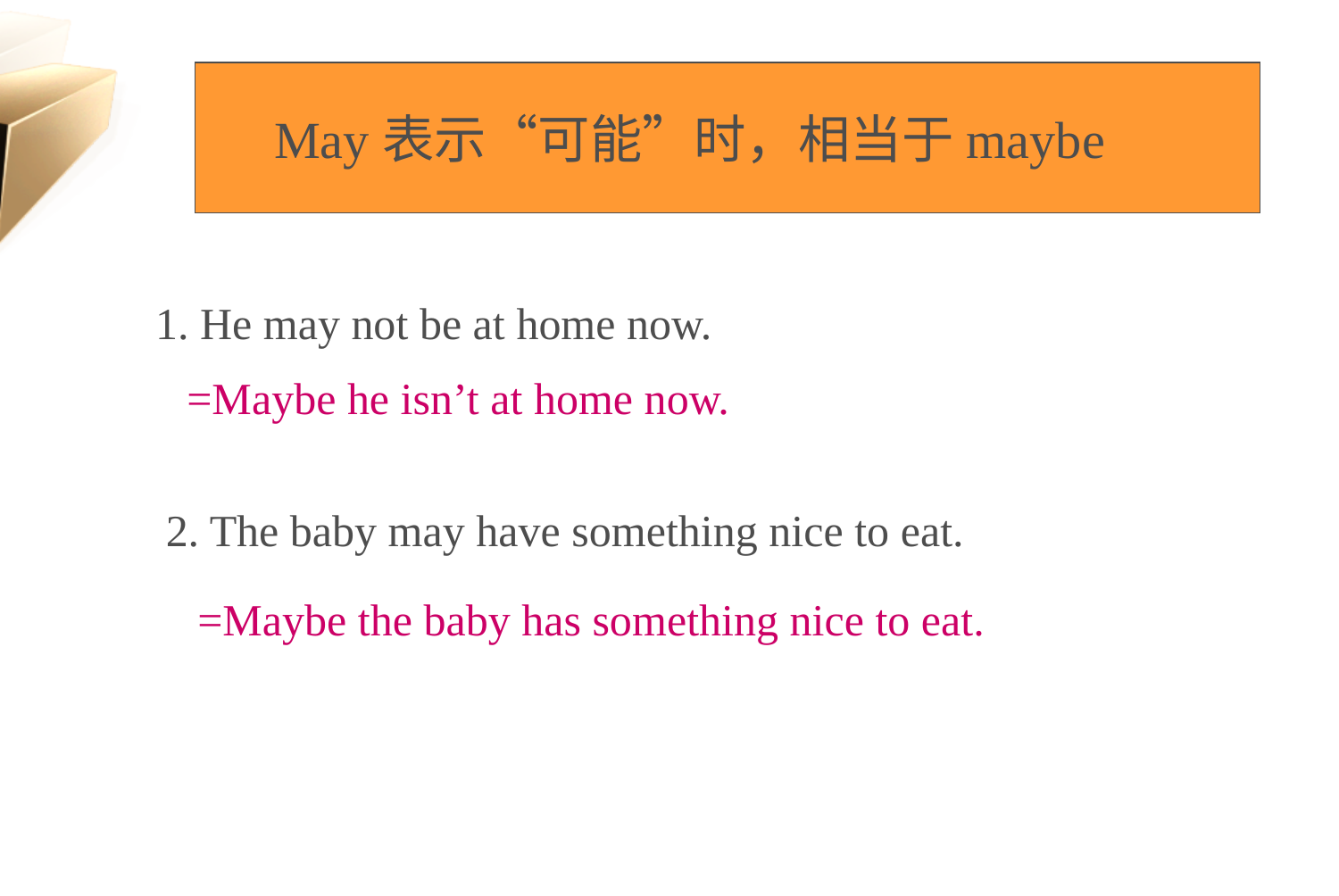

May表示“可能”时，相当于maybe
1. He may not be at home now.
=Maybe he isn’t at home now.
2. The baby may have something nice to eat.
=Maybe the baby has something nice to eat.